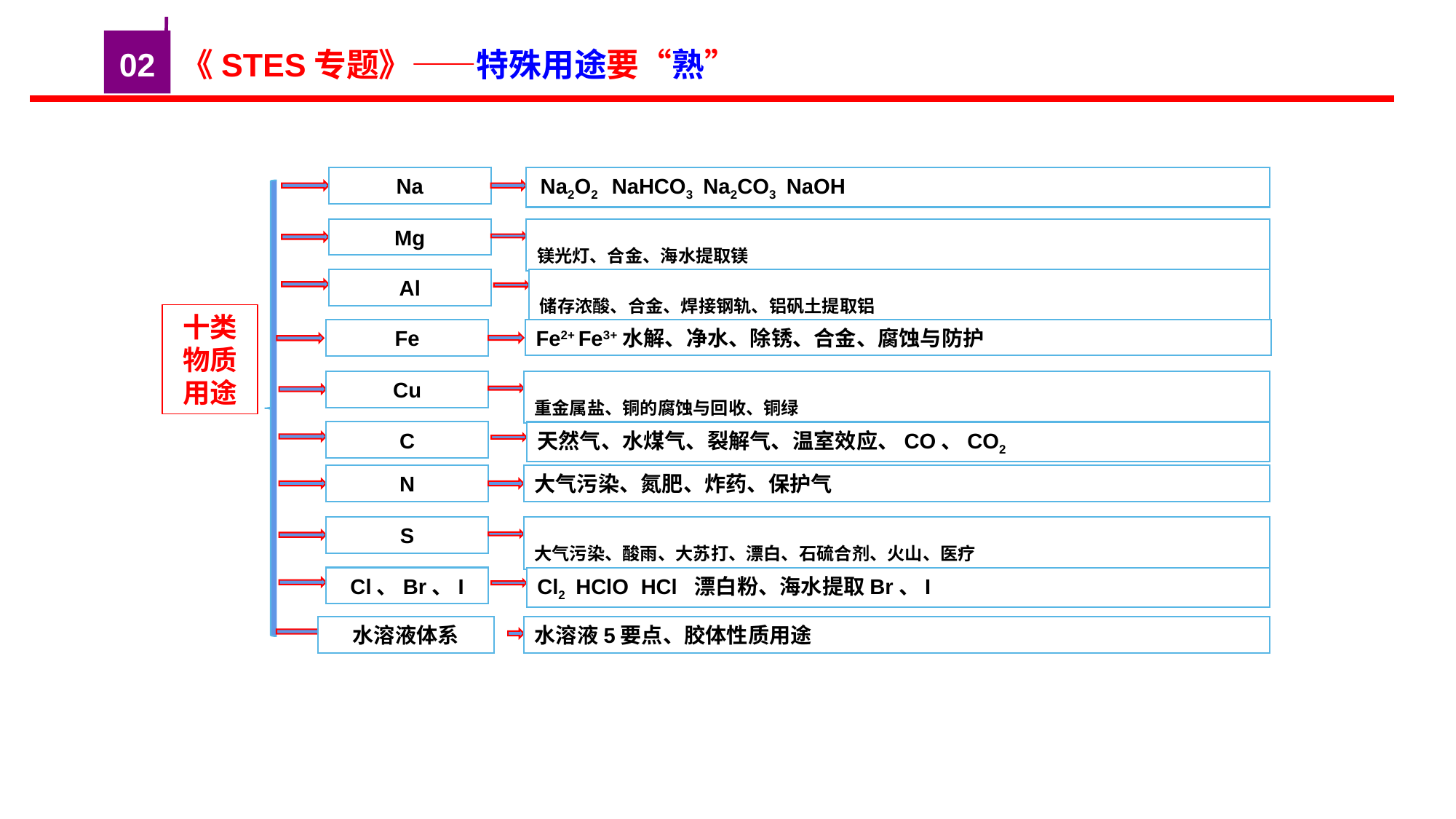

02
《STES专题》——特殊用途要“熟”
Na
 Na2O2    NaHCO3   Na2CO3   NaOH

镁光灯、合金、海水提取镁
Mg

Al
储存浓酸、合金、焊接钢轨、铝矾土提取铝

十类物质
用途
Fe2+ Fe3+水解、净水、除锈、合金、腐蚀与防护
Fe

重金属盐、铜的腐蚀与回收、铜绿
Cu

C
天然气、水煤气、裂解气、温室效应、CO、CO2

N
大气污染、氮肥、炸药、保护气

大气污染、酸雨、大苏打、漂白、石硫合剂、火山、医疗
S

Cl、Br、I
Cl2   HClO  HCl  漂白粉、海水提取Br、I

水溶液体系
水溶液5要点、胶体性质用途